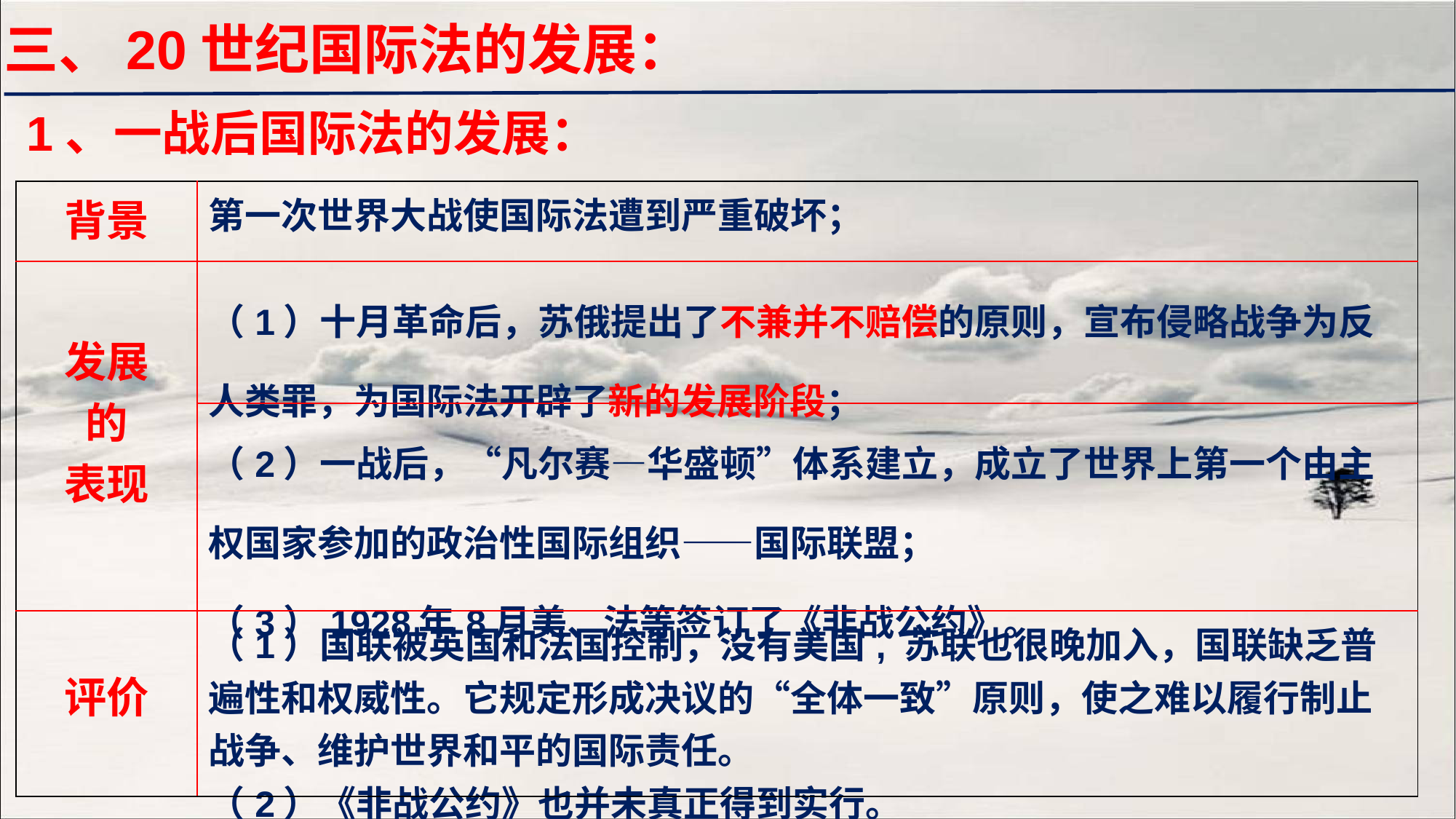

三、20世纪国际法的发展：
1、一战后国际法的发展：
| 背景 | 第一次世界大战使国际法遭到严重破坏； |
| --- | --- |
| 发展 的 表现 | （1）十月革命后，苏俄提出了不兼并不赔偿的原则，宣布侵略战争为反人类罪，为国际法开辟了新的发展阶段； |
|  | （2）一战后，“凡尔赛—华盛顿”体系建立，成立了世界上第一个由主权国家参加的政治性国际组织——国际联盟； （3）1928年8月美、法等签订了《非战公约》。 |
| 评价 | （1）国联被英国和法国控制，没有美国, 苏联也很晚加入，国联缺乏普遍性和权威性。它规定形成决议的“全体一致”原则，使之难以履行制止战争、维护世界和平的国际责任。 （2）《非战公约》也并未真正得到实行。 |